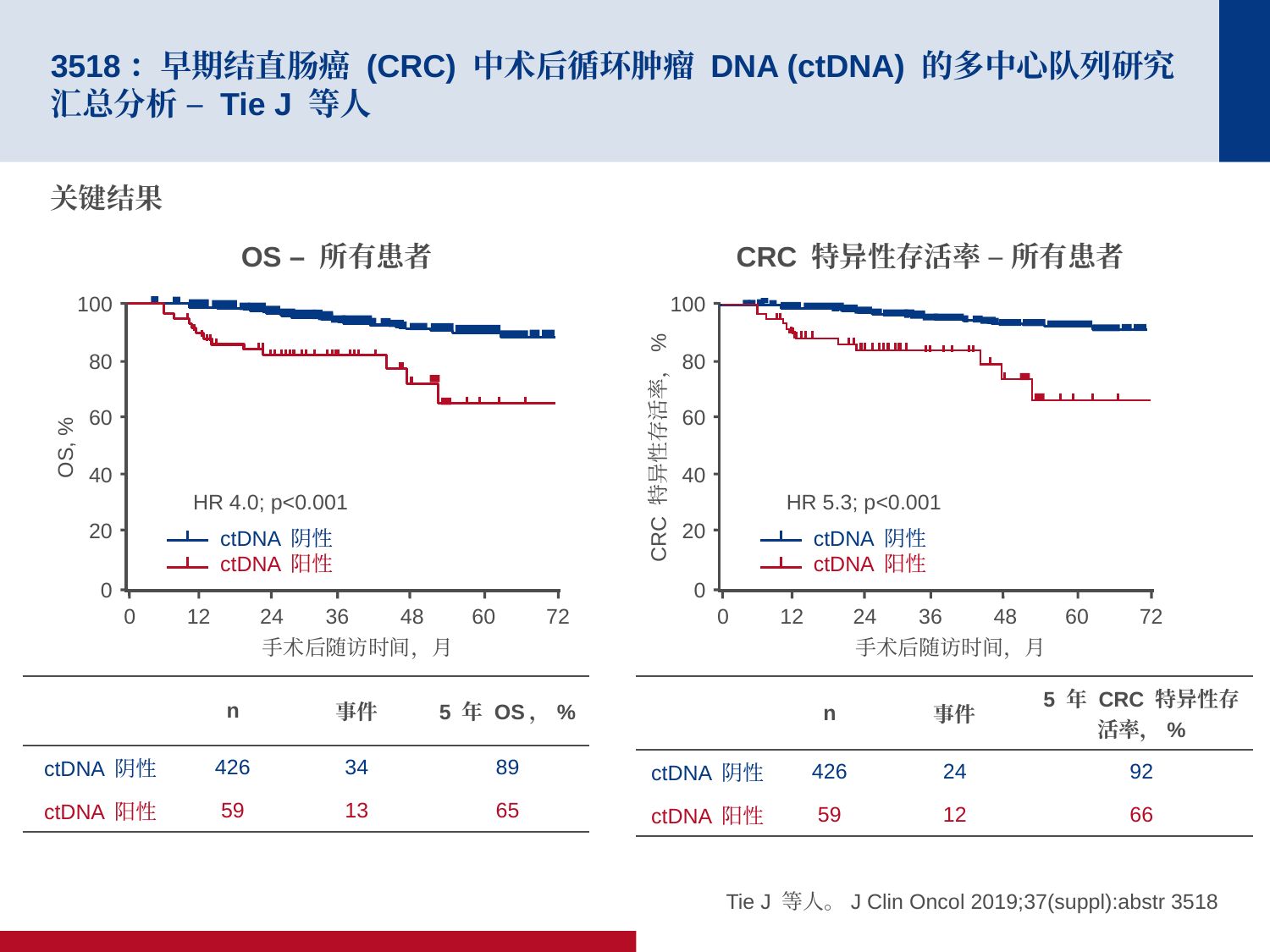

# 3518：早期结直肠癌 (CRC) 中术后循环肿瘤 DNA (ctDNA) 的多中心队列研究汇总分析 – Tie J 等人
关键结果
OS – 所有患者
CRC 特异性存活率 – 所有患者
100
100

80
80

60
60

OS, %
CRC 特异性存活率，%
40
40

HR 4.0; p<0.001
HR 5.3; p<0.001
20
20
ctDNA 阴性
ctDNA 阳性
ctDNA 阴性
ctDNA 阳性

0
0

0

12

24

36

48

60

72

0

12

24

36

48

60

72
手术后随访时间，月
手术后随访时间，月
|  | n | 事件 | 5 年 OS，% |
| --- | --- | --- | --- |
| ctDNA 阴性 | 426 | 34 | 89 |
| ctDNA 阳性 | 59 | 13 | 65 |
|  | n | 事件 | 5 年 CRC 特异性存活率，% |
| --- | --- | --- | --- |
| ctDNA 阴性 | 426 | 24 | 92 |
| ctDNA 阳性 | 59 | 12 | 66 |
Tie J 等人。J Clin Oncol 2019;37(suppl):abstr 3518